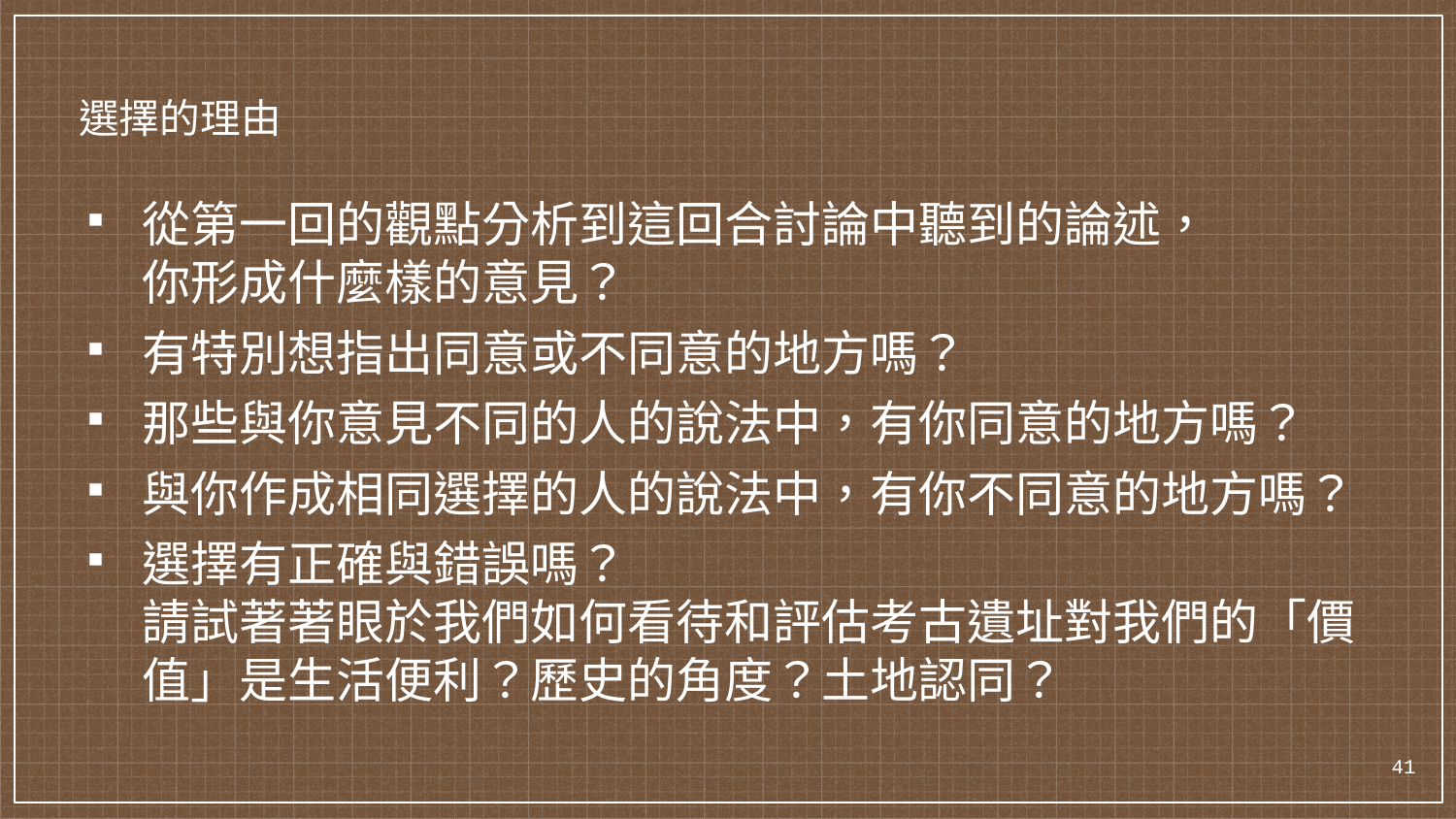

# 選擇的理由
從第一回的觀點分析到這回合討論中聽到的論述，
你形成什麼樣的意見？
有特別想指出同意或不同意的地方嗎？
那些與你意見不同的人的說法中，有你同意的地方嗎？
與你作成相同選擇的人的說法中，有你不同意的地方嗎？
選擇有正確與錯誤嗎？
請試著著眼於我們如何看待和評估考古遺址對我們的「價值」是生活便利？歷史的角度？土地認同？

41